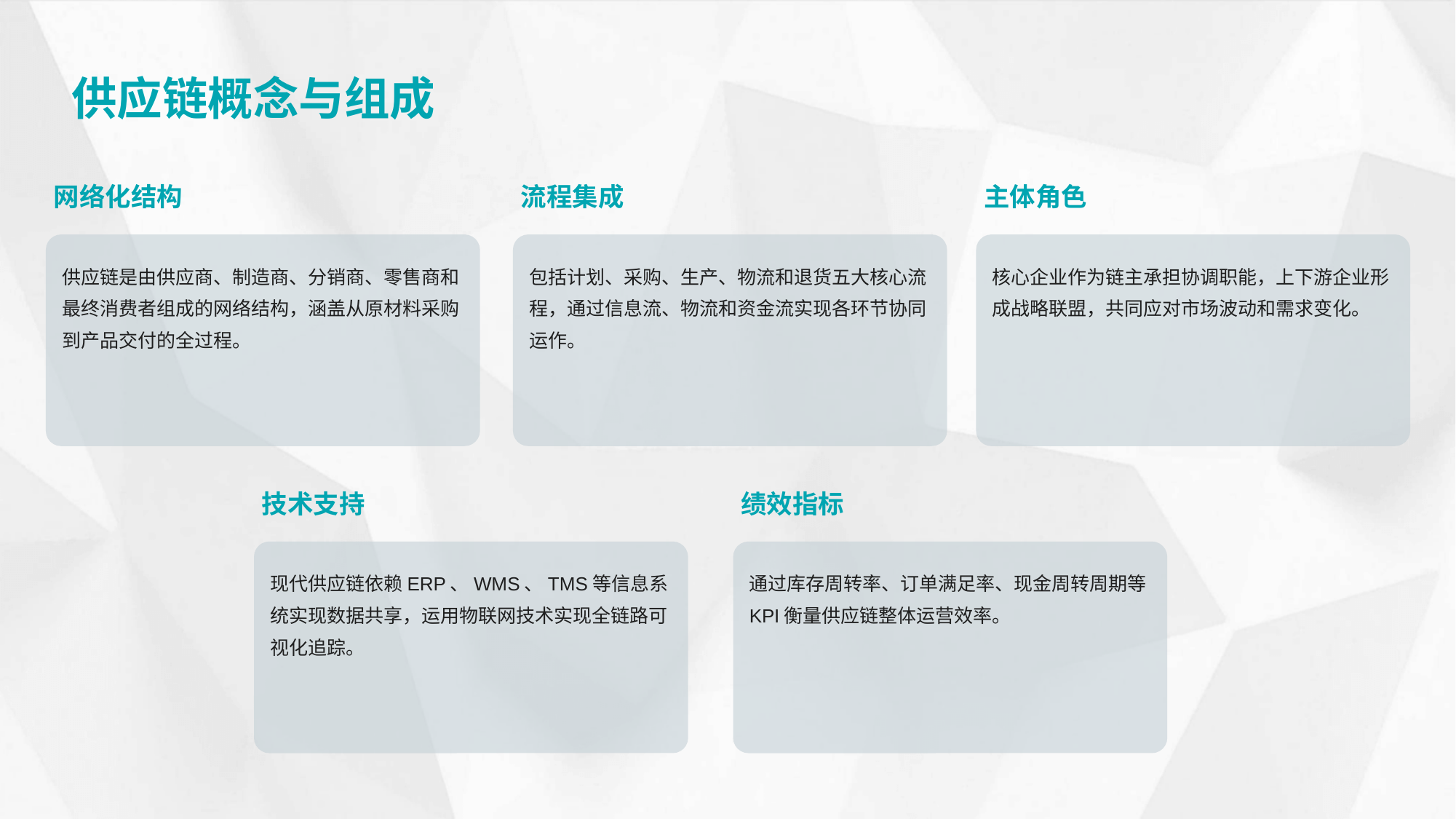

供应链概念与组成
网络化结构
流程集成
主体角色

供应链是由供应商、制造商、分销商、零售商和最终消费者组成的网络结构，涵盖从原材料采购到产品交付的全过程。
包括计划、采购、生产、物流和退货五大核心流程，通过信息流、物流和资金流实现各环节协同运作。
核心企业作为链主承担协调职能，上下游企业形成战略联盟，共同应对市场波动和需求变化。
技术支持
绩效指标

现代供应链依赖ERP、WMS、TMS等信息系统实现数据共享，运用物联网技术实现全链路可视化追踪。
通过库存周转率、订单满足率、现金周转周期等KPI衡量供应链整体运营效率。